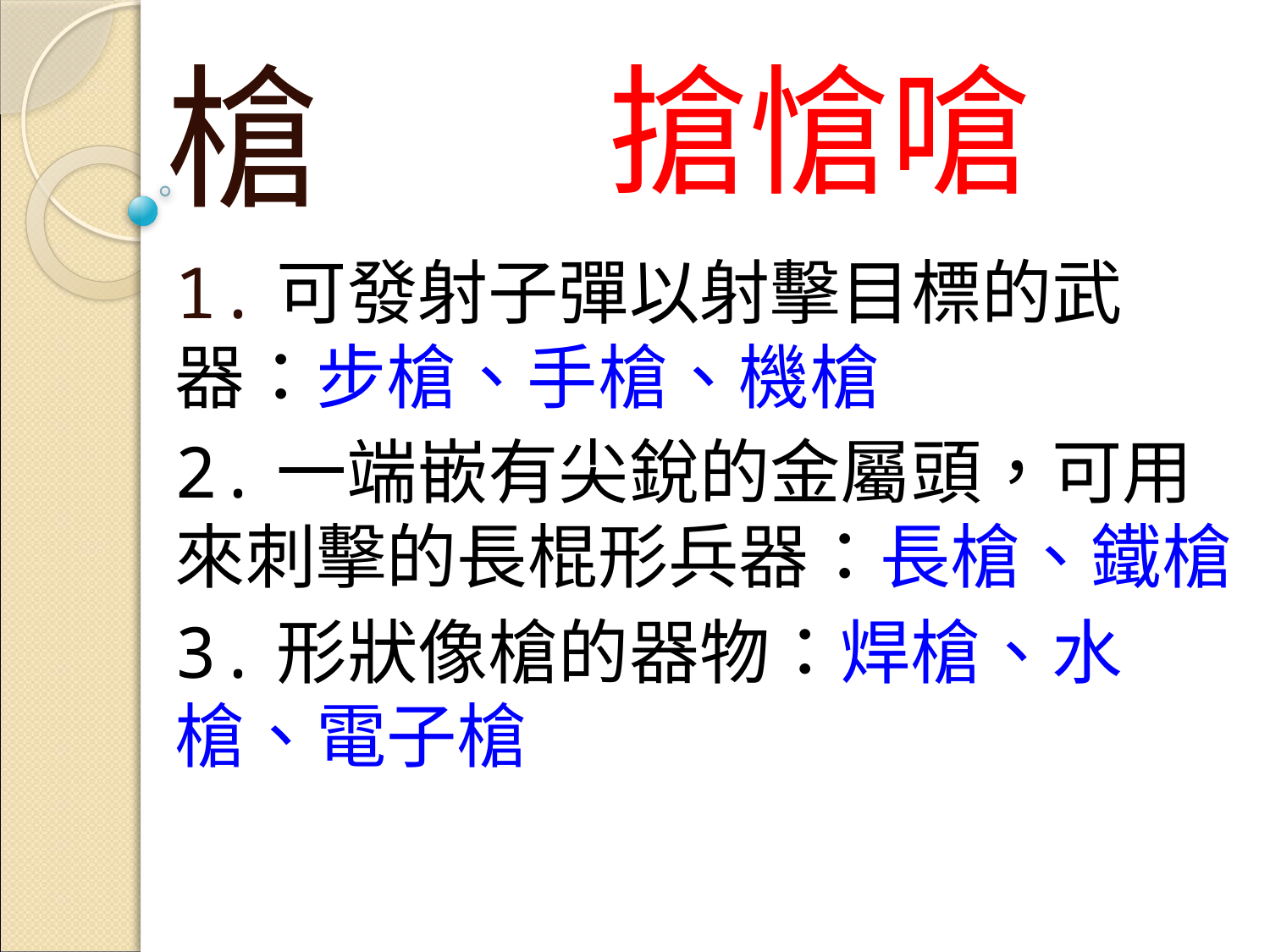

槍
# 搶愴嗆
1.可發射子彈以射擊目標的武器：步槍、手槍、機槍
2.一端嵌有尖銳的金屬頭，可用來刺擊的長棍形兵器：長槍、鐵槍
3.形狀像槍的器物：焊槍、水槍、電子槍